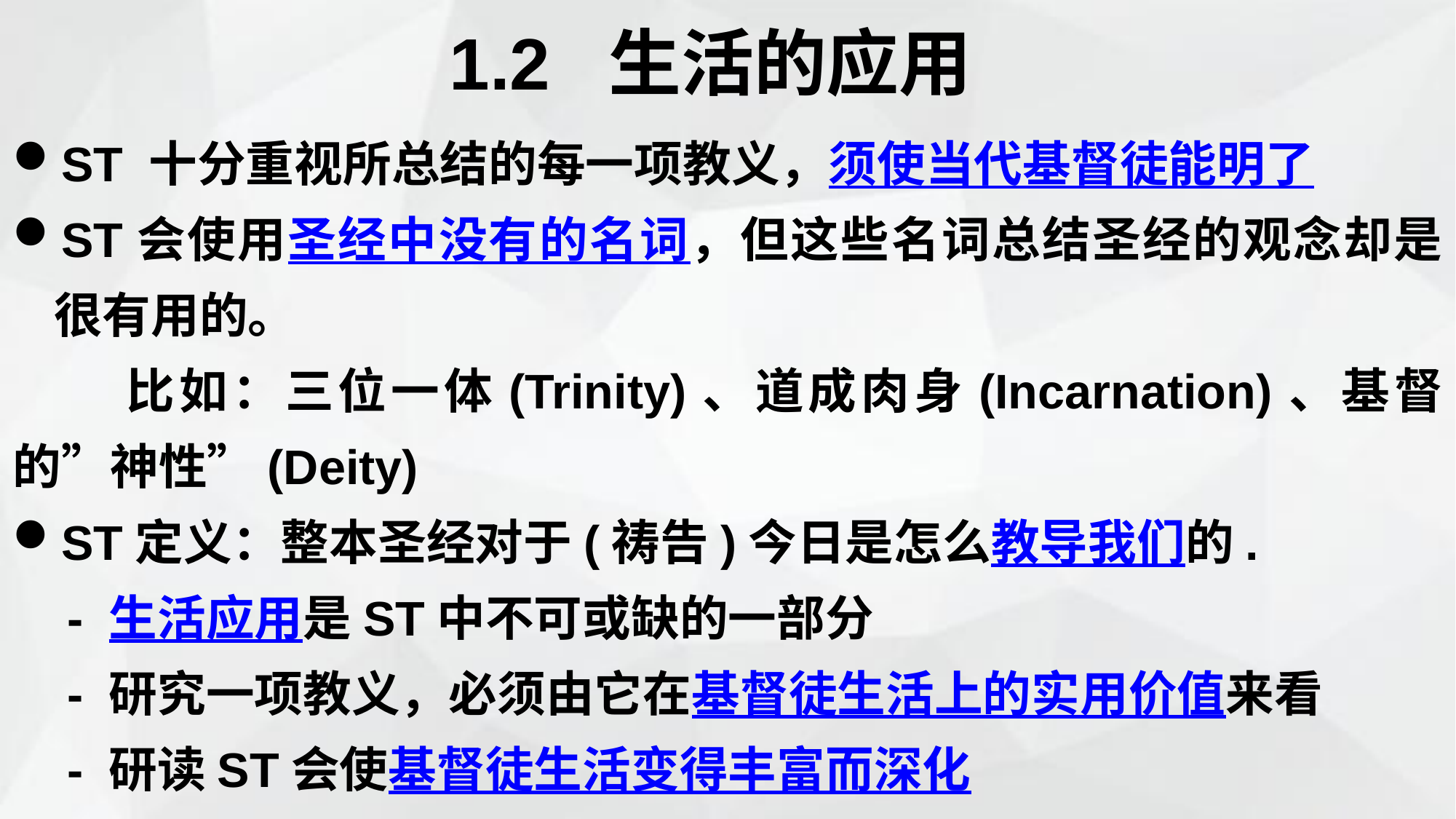

1.2  生活的应用
ST 十分重视所总结的每一项教义，须使当代基督徒能明了
ST会使用圣经中没有的名词，但这些名词总结圣经的观念却是很有用的。
	比如：三位一体(Trinity)、道成肉身(Incarnation)、基督的”神性”(Deity)
ST定义：整本圣经对于(祷告)今日是怎么教导我们的.
- 生活应用是ST中不可或缺的一部分
- 研究一项教义，必须由它在基督徒生活上的实用价值来看
- 研读ST会使基督徒生活变得丰富而深化

7